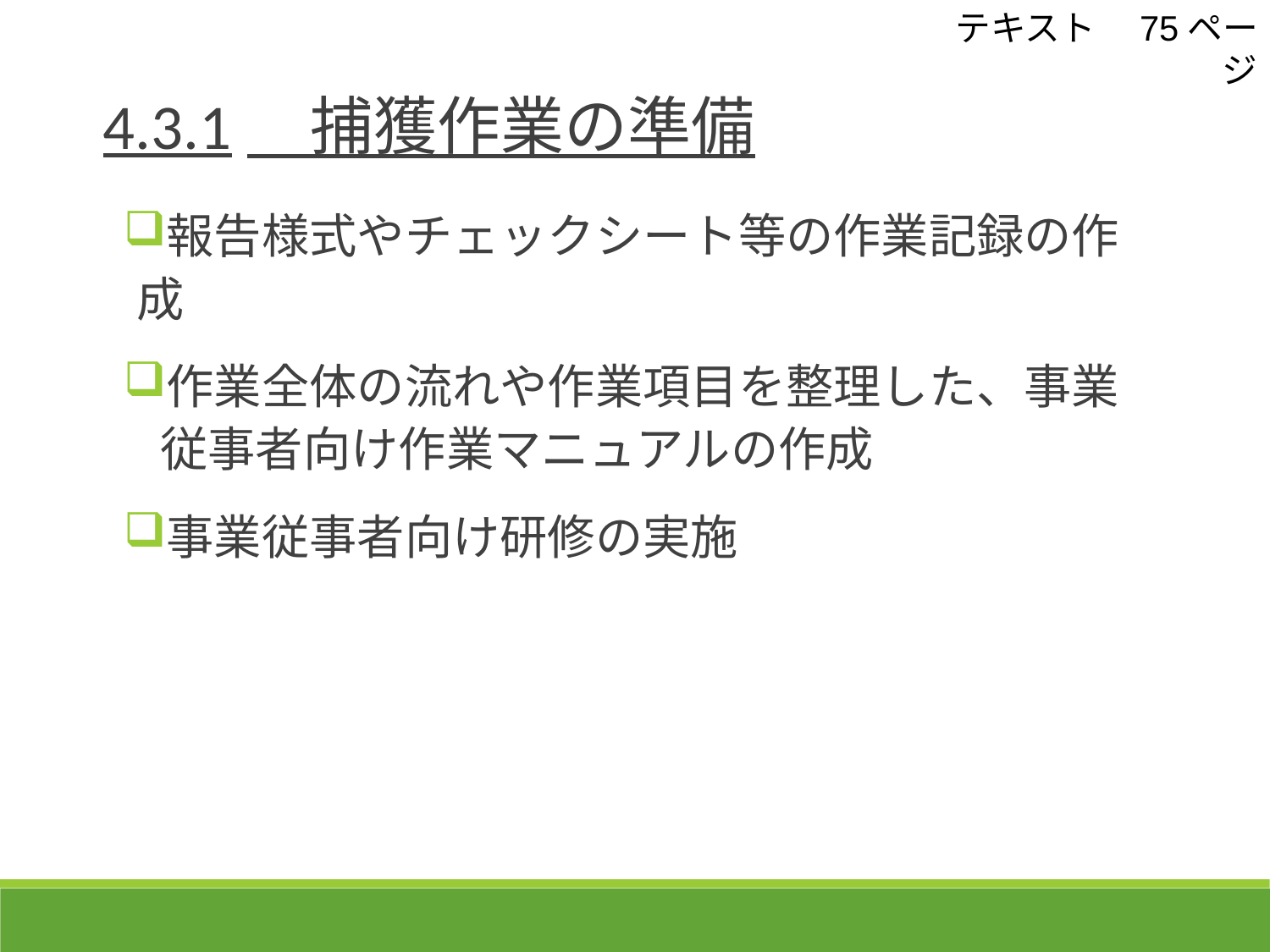

テキスト　75ページ
4.3.1　捕獲作業の準備
報告様式やチェックシート等の作業記録の作成
作業全体の流れや作業項目を整理した、事業従事者向け作業マニュアルの作成
事業従事者向け研修の実施